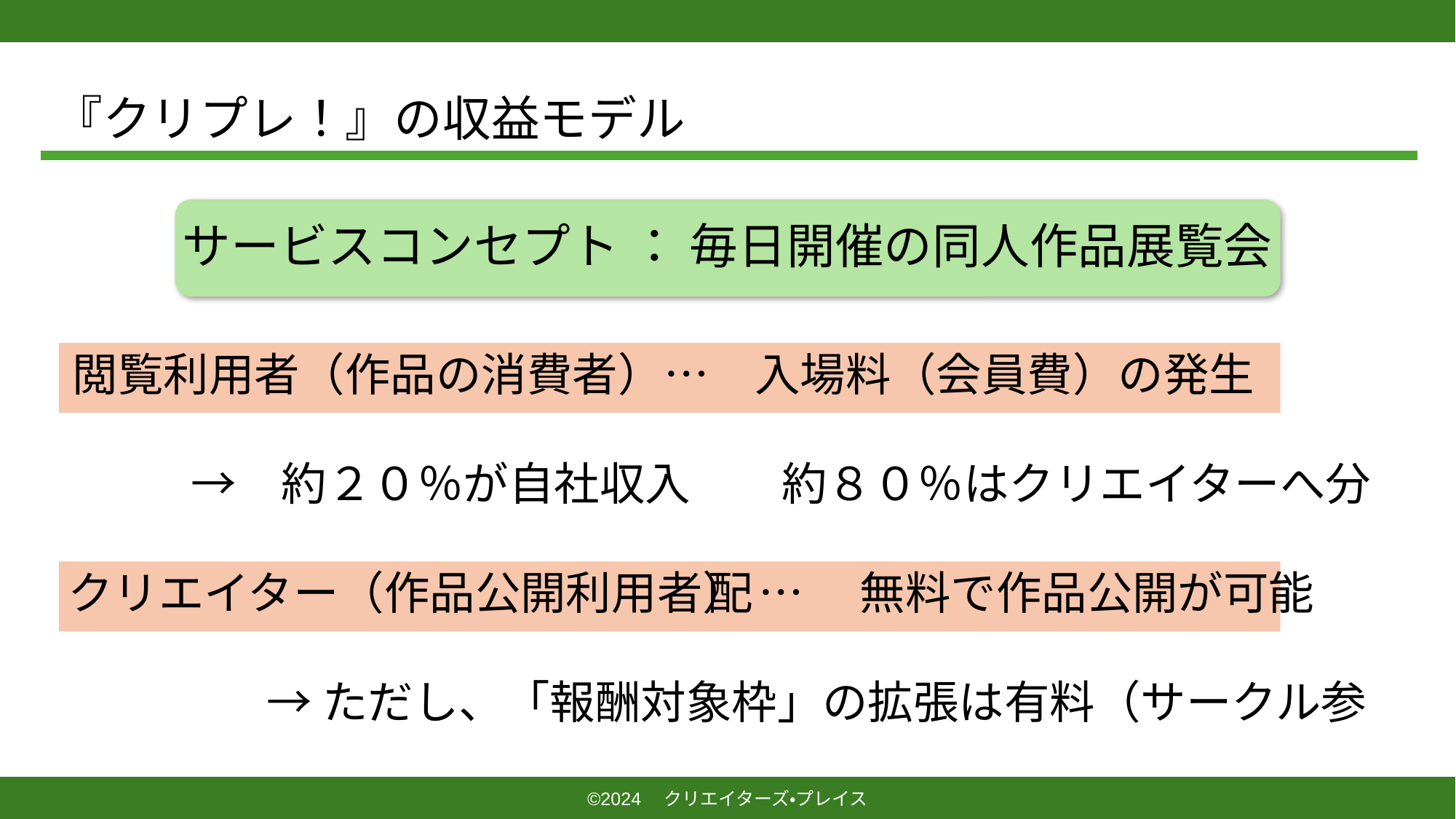

『クリプレ！』の収益モデル

サービスコンセプト ： 毎日開催の同人作品展覧会
閲覧利用者（作品の消費者）…　入場料（会員費）の発生
　　 →　約２０％が自社収入　　約８０％はクリエイターへ分配

クリエイター（作品公開利用者） …　 無料で作品公開が可能
　　　　→ ただし、「報酬対象枠」の拡張は有料（サークル参加料）

©2024　クリエイターズ・プレイス